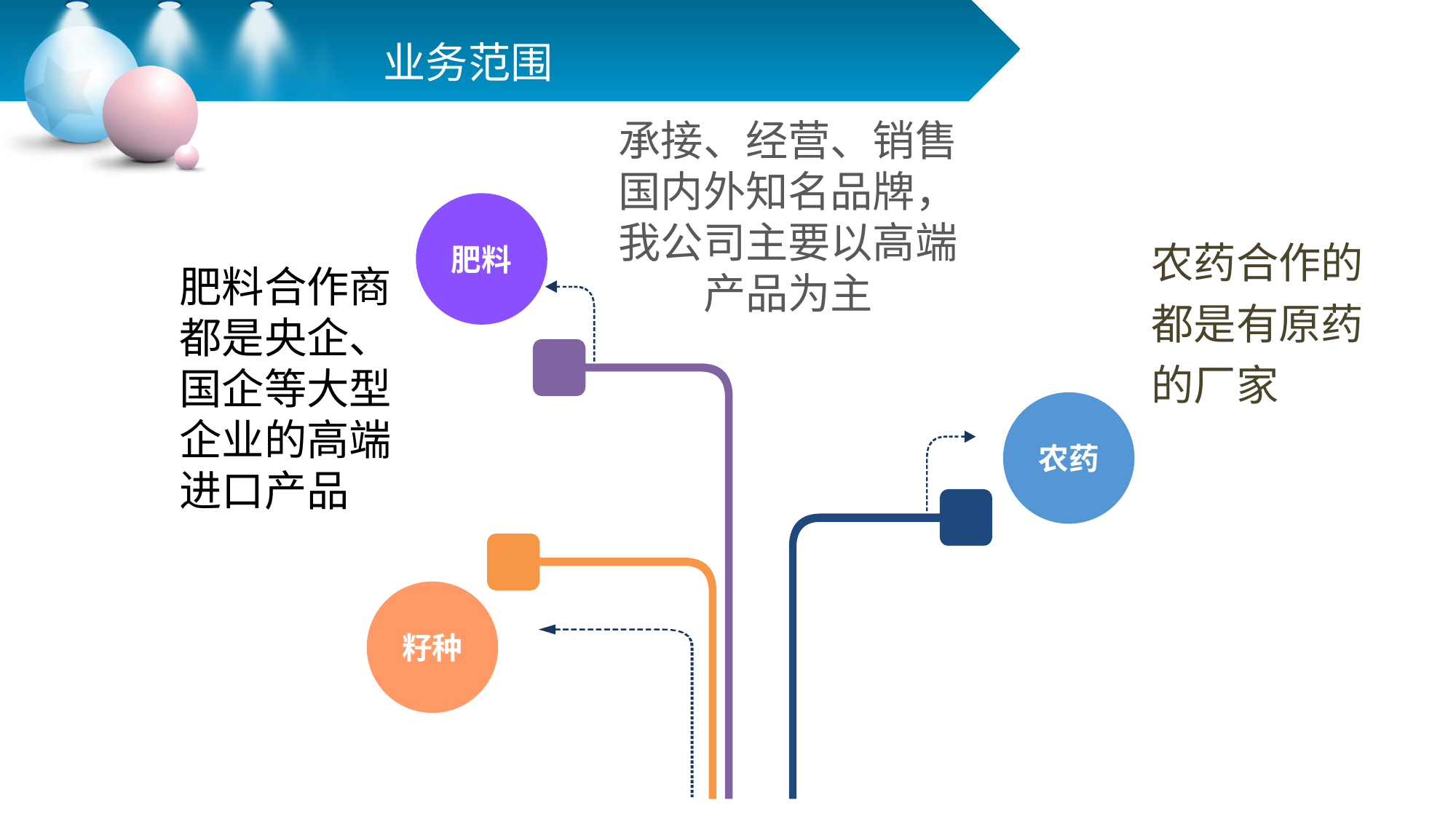

业务范围
承接、经营、销售
国内外知名品牌，我公司主要以高端产品为主
肥料
农药合作的都是有原药的厂家
肥料合作商都是央企、国企等大型企业的高端进口产品

农药
籽种